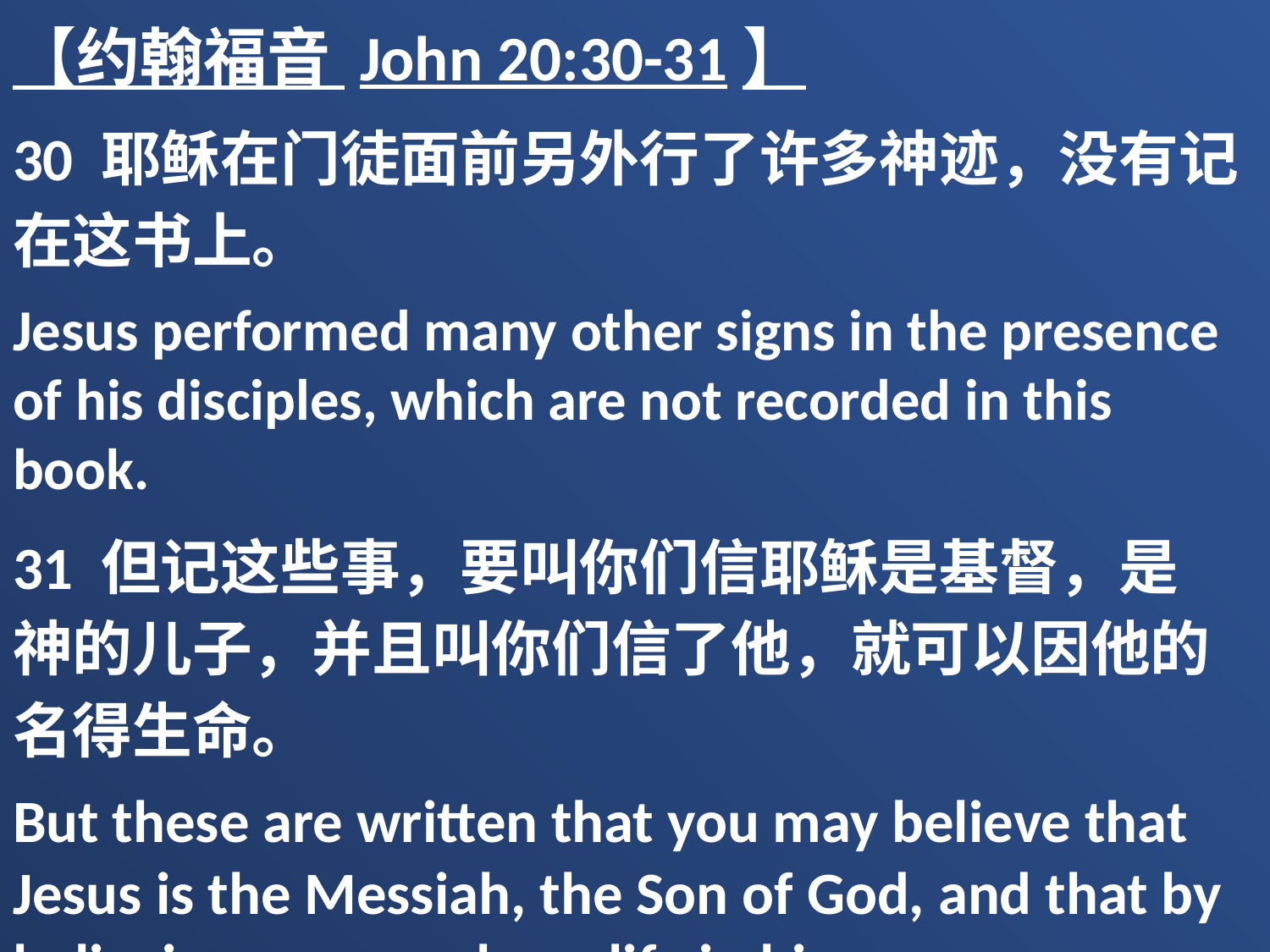

【约翰福音 John 20:30-31】
30 耶稣在门徒面前另外行了许多神迹，没有记在这书上。
Jesus performed many other signs in the presence of his disciples, which are not recorded in this book.
31 但记这些事，要叫你们信耶稣是基督，是　神的儿子，并且叫你们信了他，就可以因他的名得生命。
But these are written that you may believe that Jesus is the Messiah, the Son of God, and that by believing you may have life in his name.